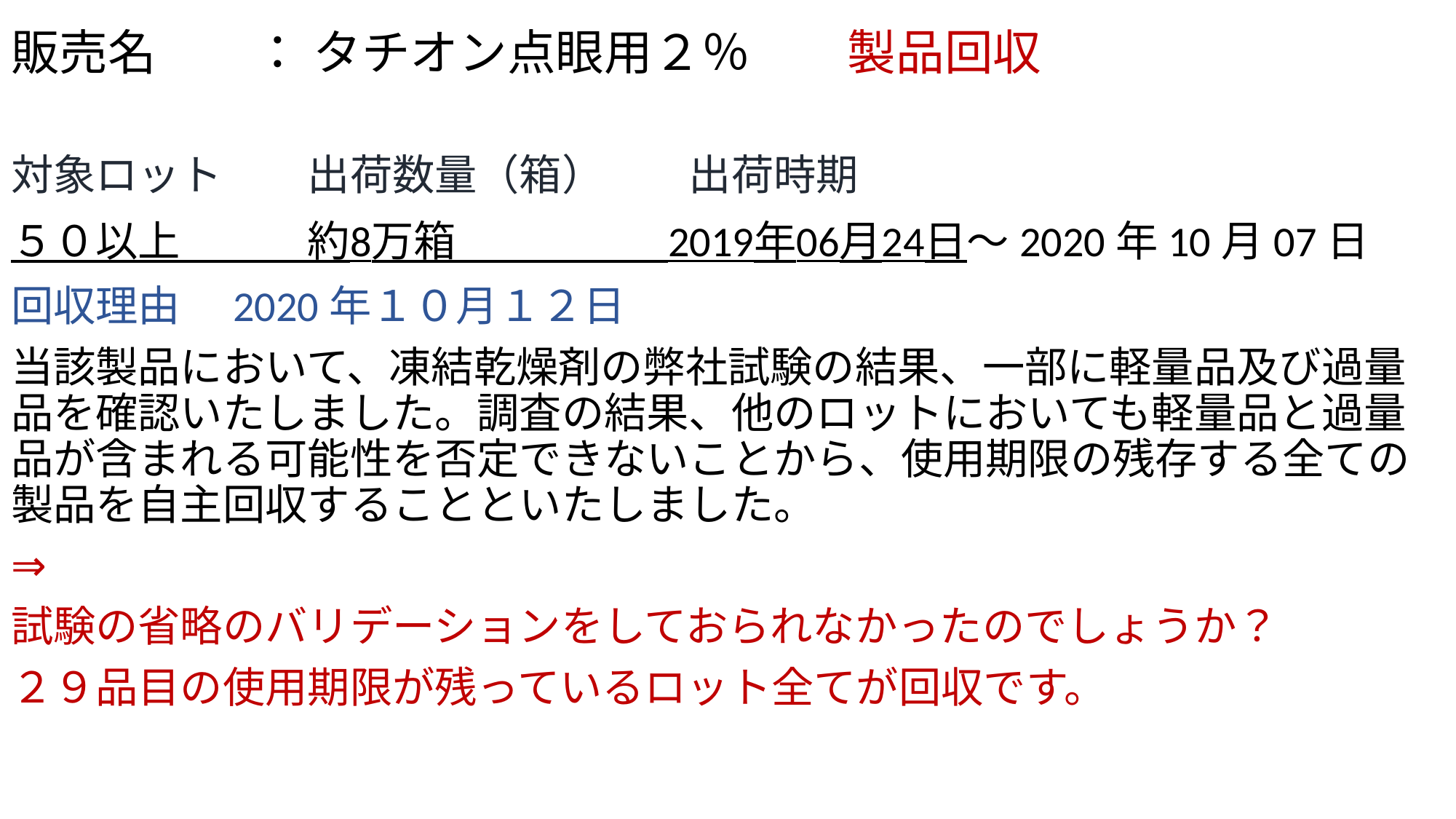

# 販売名　　： タチオン点眼用２％　　製品回収
対象ロット　　出荷数量（箱）　　出荷時期
５０以上　　　約8万箱　　　　　2019年06月24日～2020年10月07日
回収理由　2020年１０月１２日
当該製品において、凍結乾燥剤の弊社試験の結果、一部に軽量品及び過量品を確認いたしました。調査の結果、他のロットにおいても軽量品と過量品が含まれる可能性を否定できないことから、使用期限の残存する全ての製品を自主回収することといたしました。
⇒
試験の省略のバリデーションをしておられなかったのでしょうか？
２９品目の使用期限が残っているロット全てが回収です。